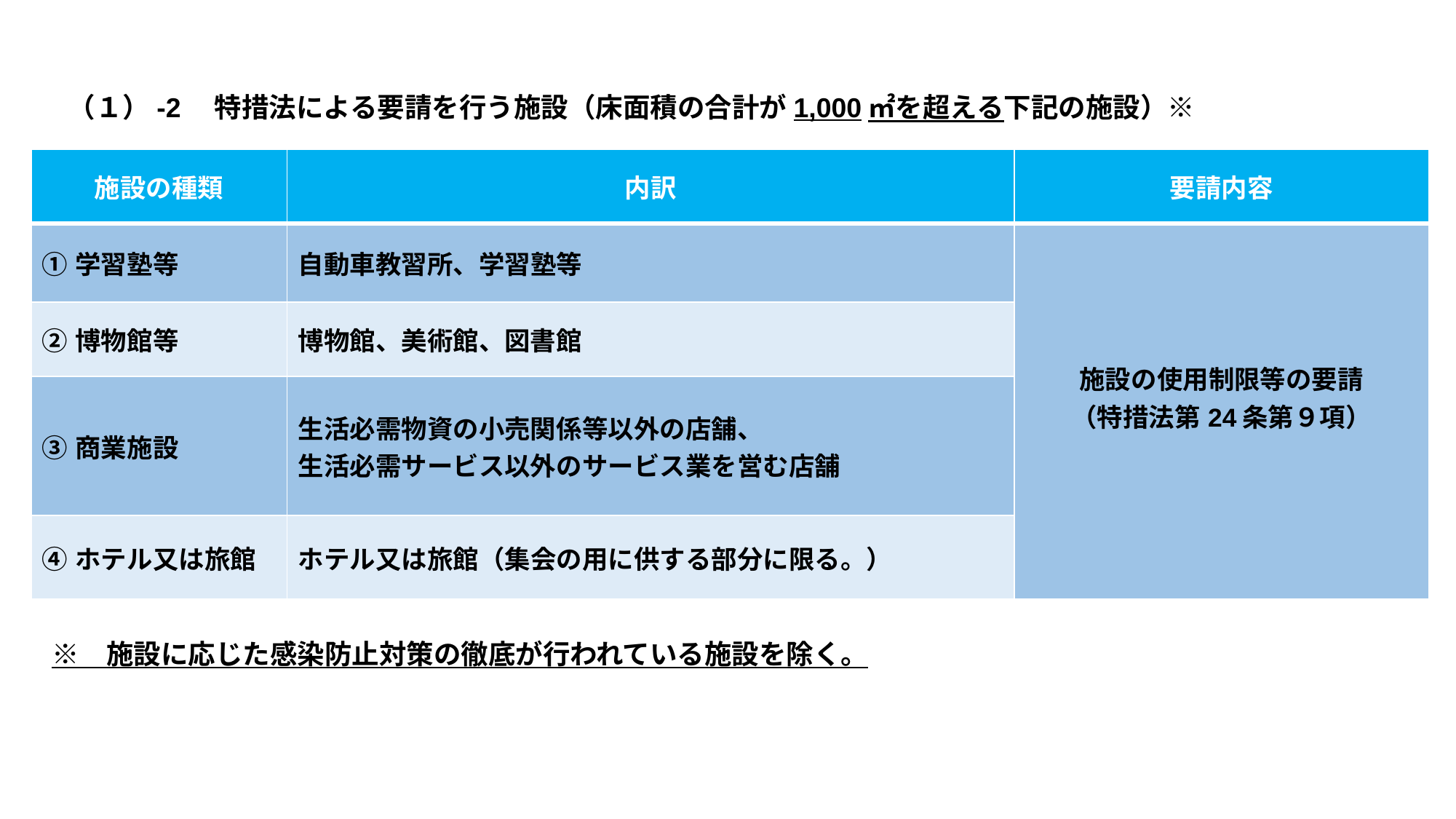

（１）-2　特措法による要請を行う施設（床面積の合計が1,000㎡を超える下記の施設）※
| 施設の種類 | 内訳 | 要請内容 |
| --- | --- | --- |
| ①学習塾等 | 自動車教習所、学習塾等 | 施設の使用制限等の要請 （特措法第24条第９項） |
| ②博物館等 | 博物館、美術館、図書館 |  |
| ③商業施設 | 生活必需物資の小売関係等以外の店舗、 生活必需サービス以外のサービス業を営む店舗 |  |
| ④ホテル又は旅館 | ホテル又は旅館（集会の用に供する部分に限る。） |  |
　※　施設に応じた感染防止対策の徹底が行われている施設を除く。